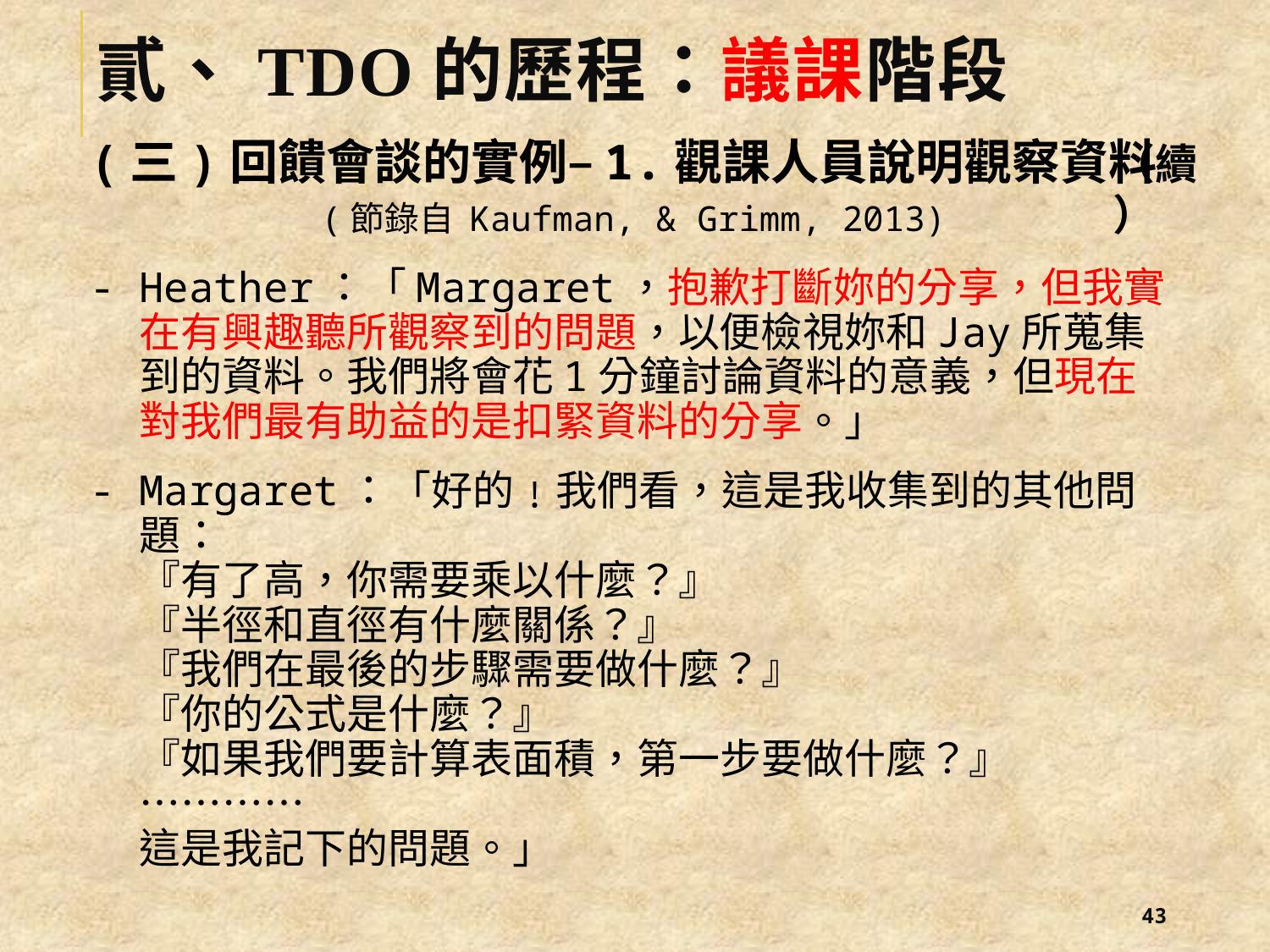

# 貳、TDO的歷程：議課階段
(三)回饋會談的實例–1.觀課人員說明觀察資料
                    (節錄自 Kaufman, & Grimm, 2013)
Heather：「Margaret，抱歉打斷妳的分享，但我實在有興趣聽所觀察到的問題，以便檢視妳和Jay所蒐集到的資料。我們將會花1分鐘討論資料的意義，但現在對我們最有助益的是扣緊資料的分享。」
Margaret：「好的﹗我們看，這是我收集到的其他問題：
『有了高，你需要乘以什麼？』
『半徑和直徑有什麼關係？』
『我們在最後的步驟需要做什麼？』
『你的公式是什麼？』
『如果我們要計算表面積，第一步要做什麼？』
…………
這是我記下的問題。」
（續）
43